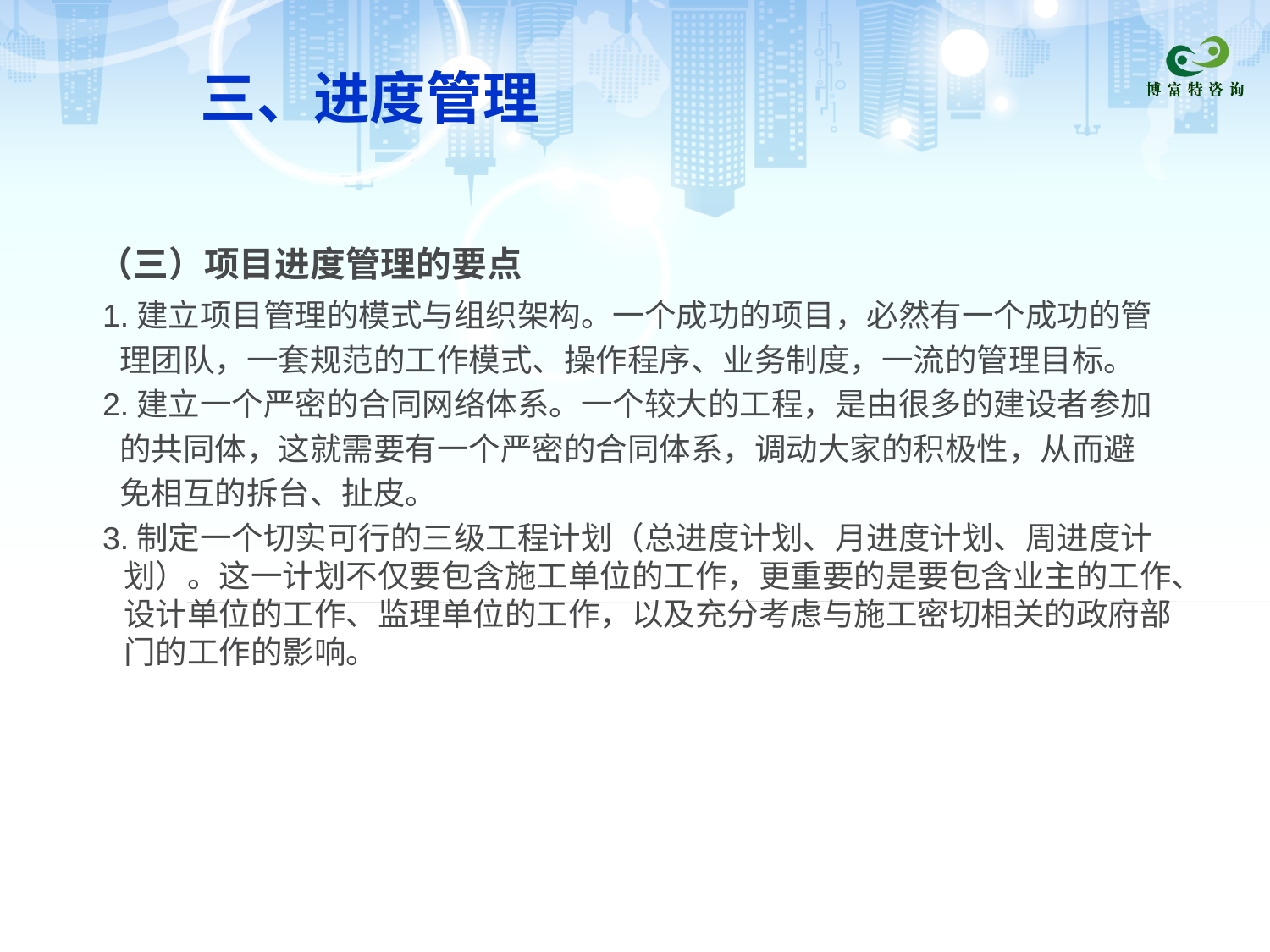

三、进度管理
  （三）项目进度管理的要点
   1.建立项目管理的模式与组织架构。一个成功的项目，必然有一个成功的管
     理团队，一套规范的工作模式、操作程序、业务制度，一流的管理目标。
   2.建立一个严密的合同网络体系。一个较大的工程，是由很多的建设者参加
     的共同体，这就需要有一个严密的合同体系，调动大家的积极性，从而避
     免相互的拆台、扯皮。
   3.制定一个切实可行的三级工程计划（总进度计划、月进度计划、周进度计划）。这一计划不仅要包含施工单位的工作，更重要的是要包含业主的工作、设计单位的工作、监理单位的工作，以及充分考虑与施工密切相关的政府部门的工作的影响。